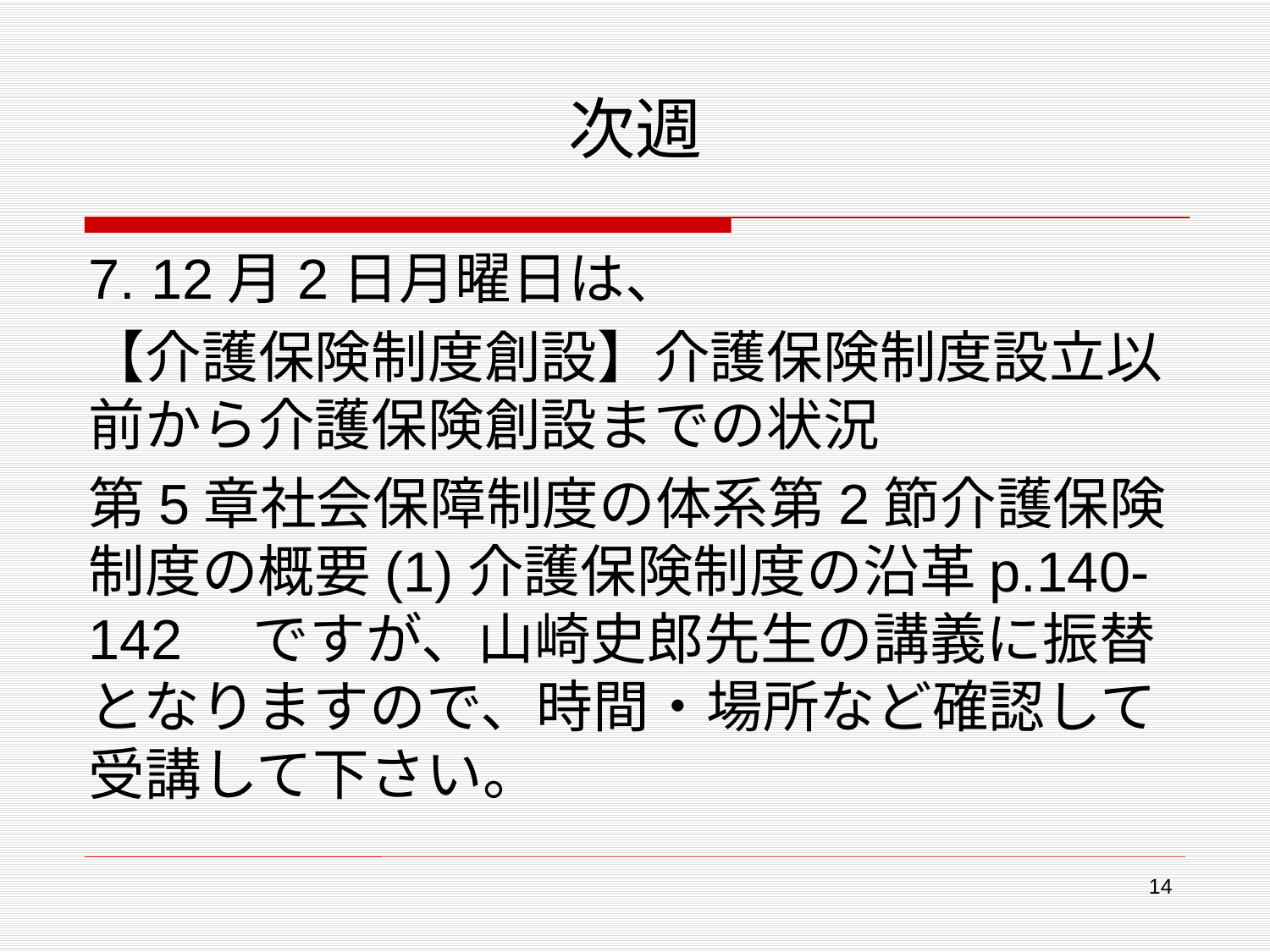

# 次週
7. 12月2日月曜日は、
【介護保険制度創設】介護保険制度設立以前から介護保険創設までの状況
第5章社会保障制度の体系第2節介護保険制度の概要(1)介護保険制度の沿革p.140-142　ですが、山崎史郎先生の講義に振替となりますので、時間・場所など確認して受講して下さい。

14